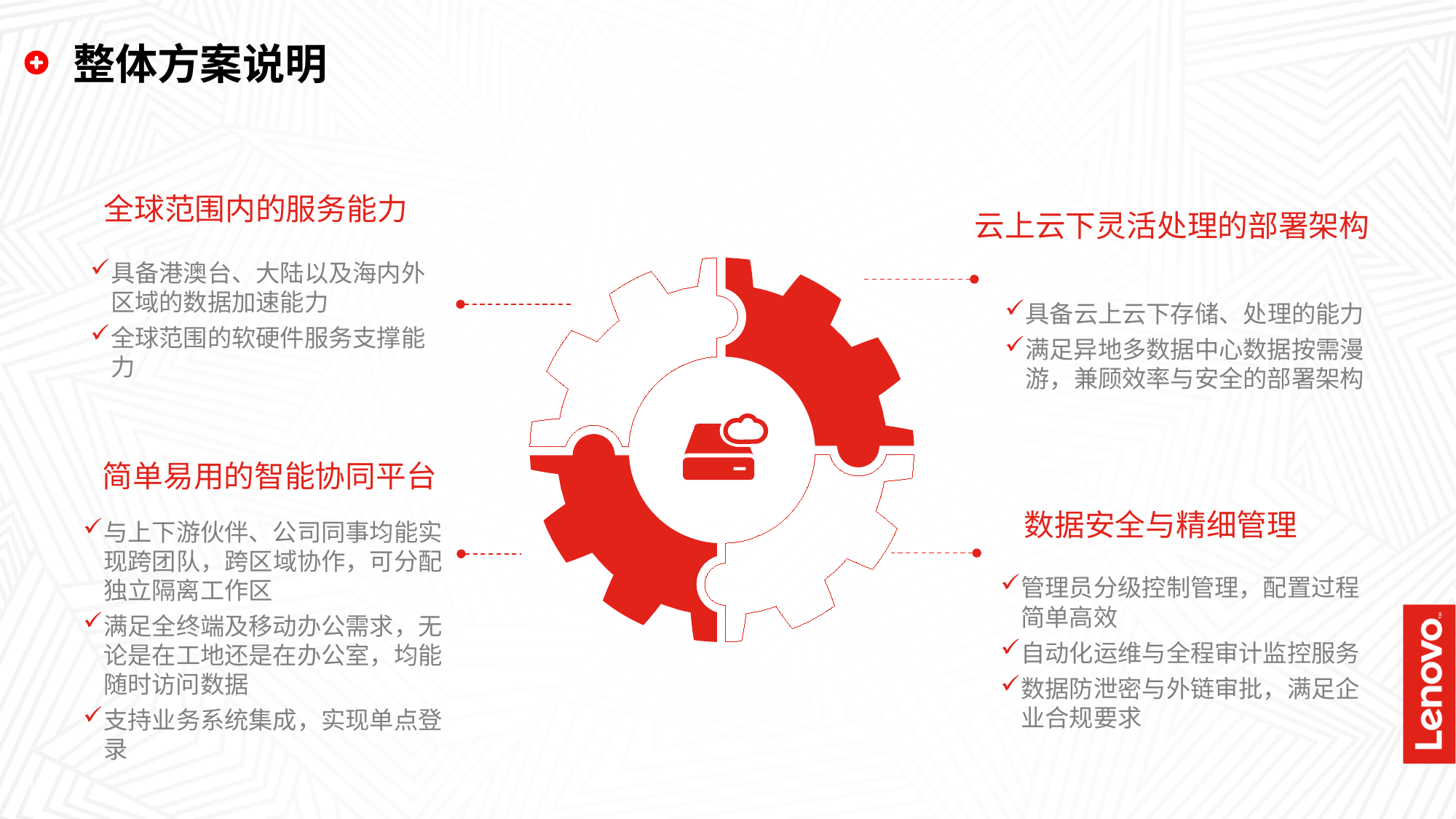

# 整体方案说明
全球范围内的服务能力
云上云下灵活处理的部署架构
具备港澳台、大陆以及海内外区域的数据加速能力
全球范围的软硬件服务支撑能力
具备云上云下存储、处理的能力
满足异地多数据中心数据按需漫游，兼顾效率与安全的部署架构
简单易用的智能协同平台
数据安全与精细管理
与上下游伙伴、公司同事均能实现跨团队，跨区域协作，可分配独立隔离工作区
满足全终端及移动办公需求，无论是在工地还是在办公室，均能随时访问数据
支持业务系统集成，实现单点登录
管理员分级控制管理，配置过程简单高效
自动化运维与全程审计监控服务
数据防泄密与外链审批，满足企业合规要求